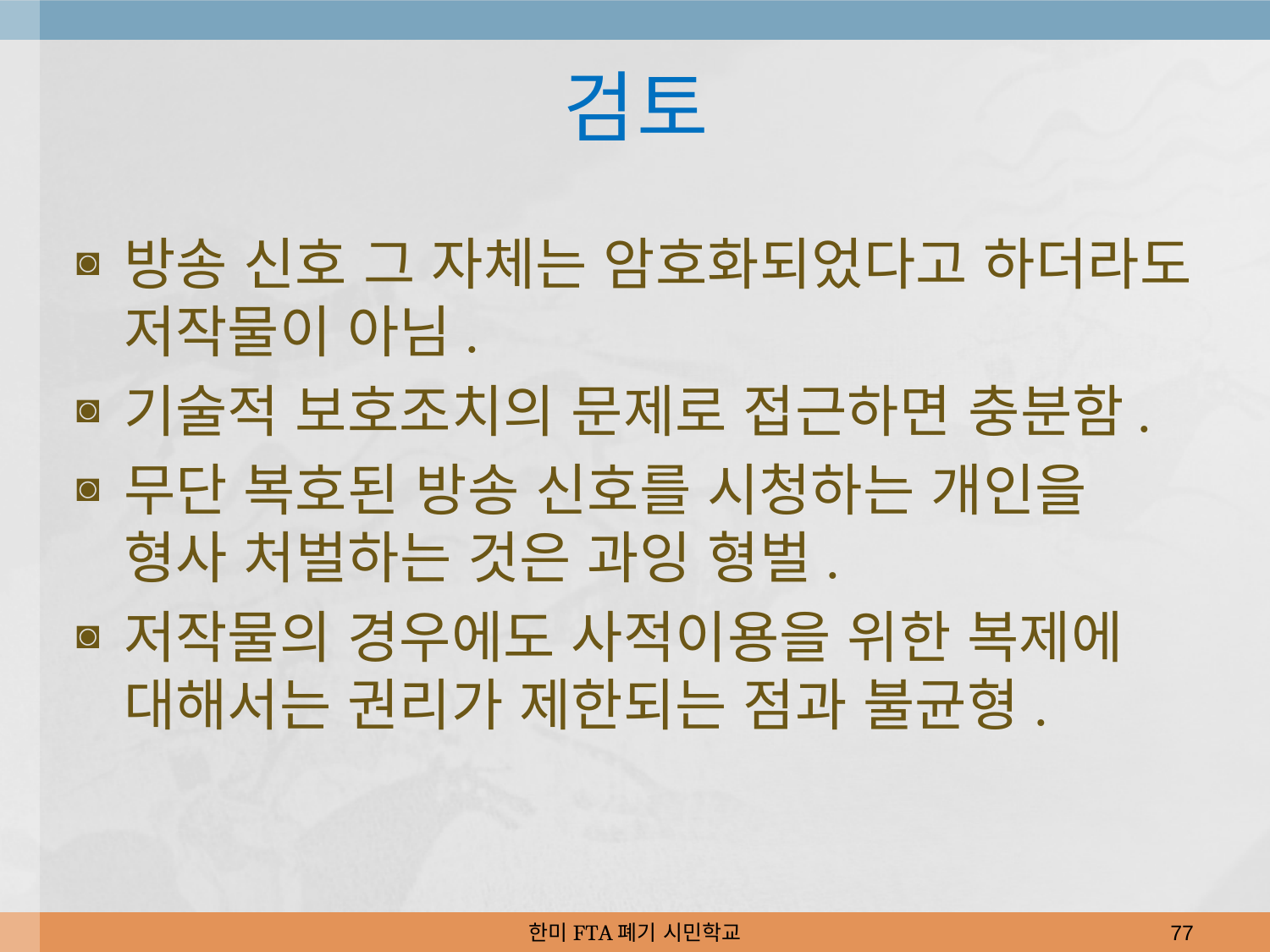

# 검토
방송 신호 그 자체는 암호화되었다고 하더라도 저작물이 아님.
기술적 보호조치의 문제로 접근하면 충분함.
무단 복호된 방송 신호를 시청하는 개인을 형사 처벌하는 것은 과잉 형벌.
저작물의 경우에도 사적이용을 위한 복제에 대해서는 권리가 제한되는 점과 불균형.
한미FTA폐기 시민학교
77